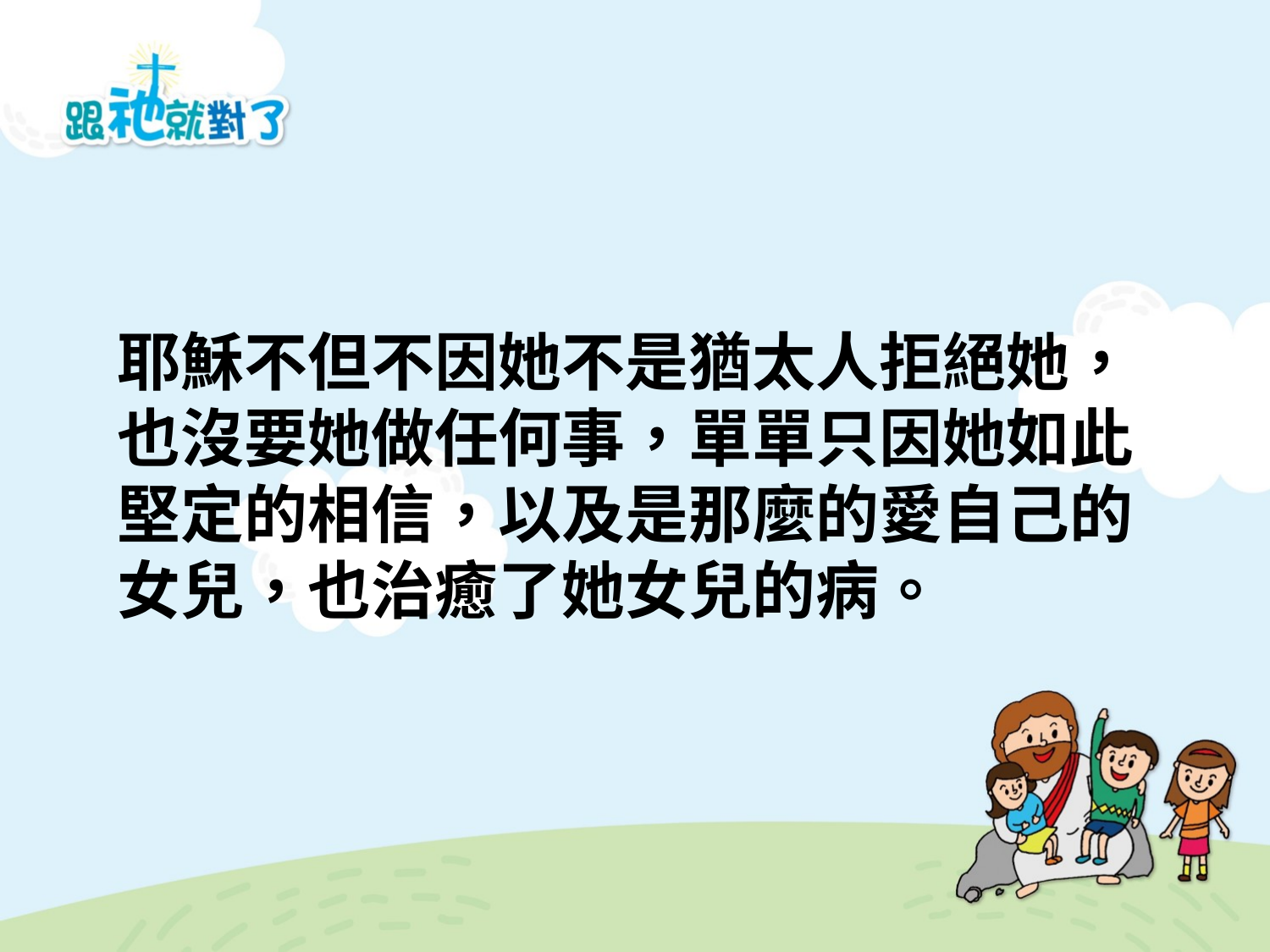

耶穌不但不因她不是猶太人拒絕她，也沒要她做任何事，單單只因她如此堅定的相信，以及是那麼的愛自己的女兒，也治癒了她女兒的病。